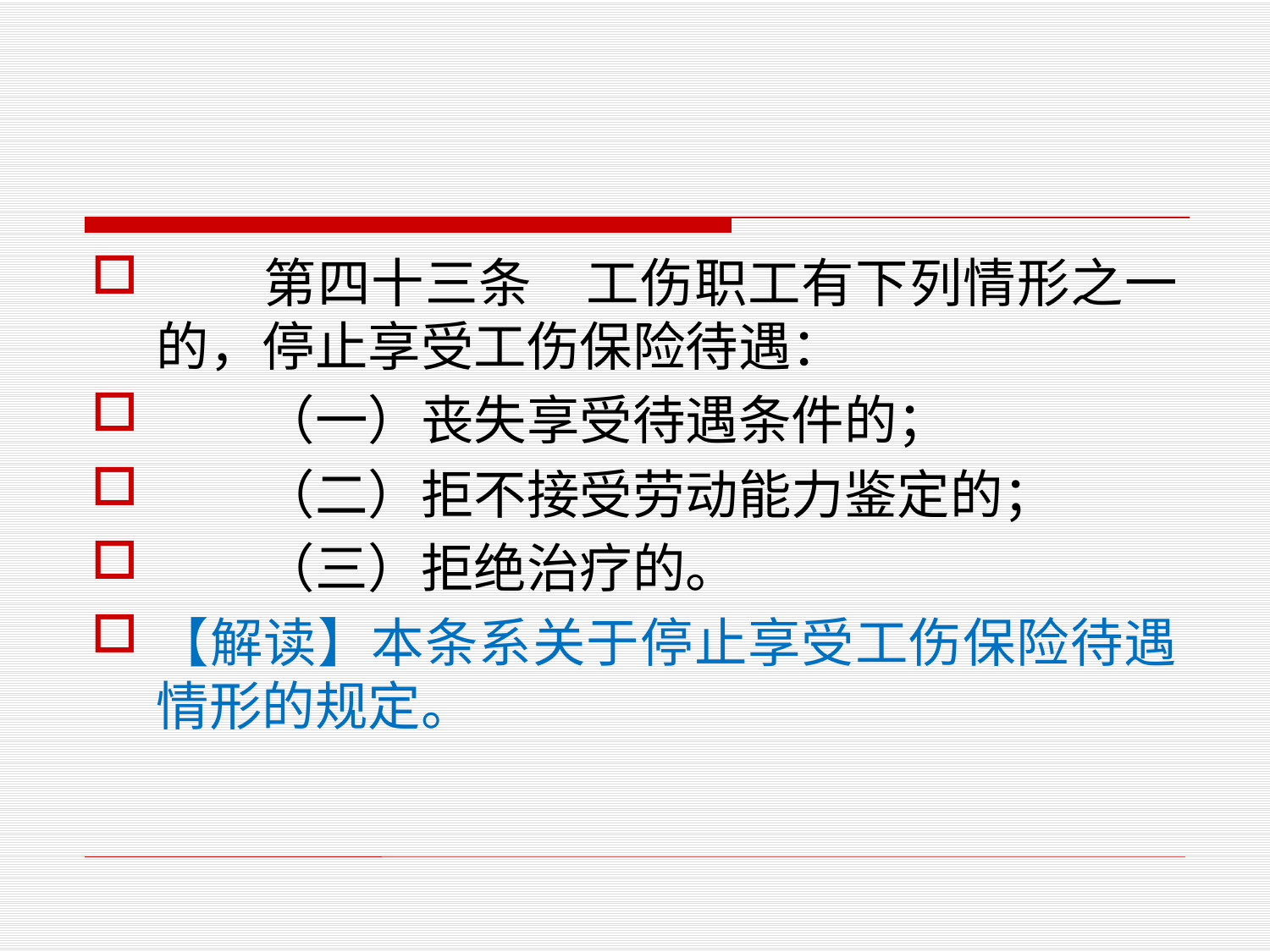

第四十三条　工伤职工有下列情形之一的，停止享受工伤保险待遇：
　　（一）丧失享受待遇条件的；
　　（二）拒不接受劳动能力鉴定的；
　　（三）拒绝治疗的。
【解读】本条系关于停止享受工伤保险待遇情形的规定。